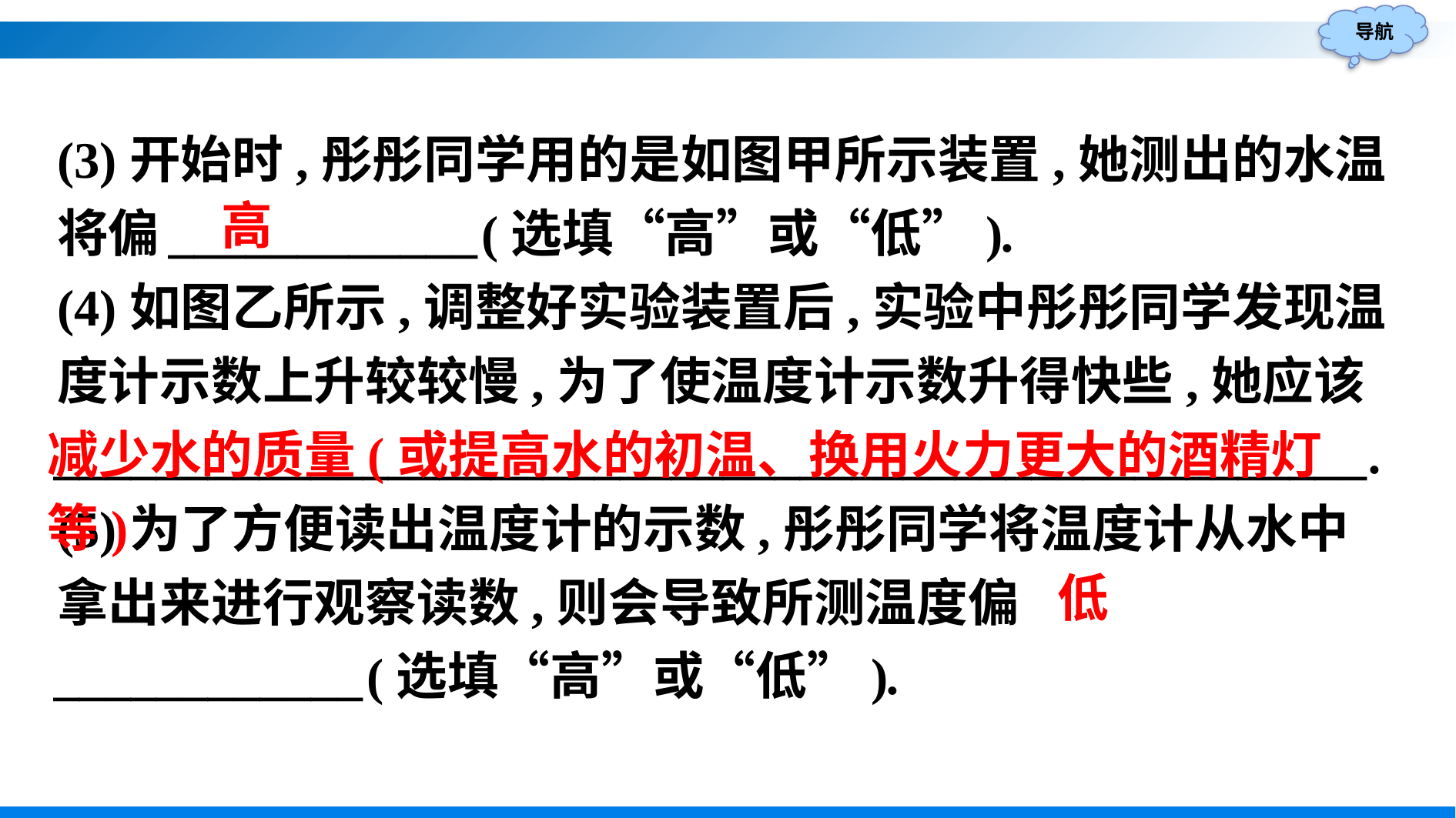

(3)开始时,彤彤同学用的是如图甲所示装置,她测出的水温将偏____________(选填“高”或“低”).
(4)如图乙所示,调整好实验装置后,实验中彤彤同学发现温度计示数上升较较慢,为了使温度计示数升得快些,她应该___________________________________________________.
(5)为了方便读出温度计的示数,彤彤同学将温度计从水中拿出来进行观察读数,则会导致所测温度偏____________(选填“高”或“低”).
高
减少水的质量(或提高水的初温、换用火力更大的酒精灯等)
低